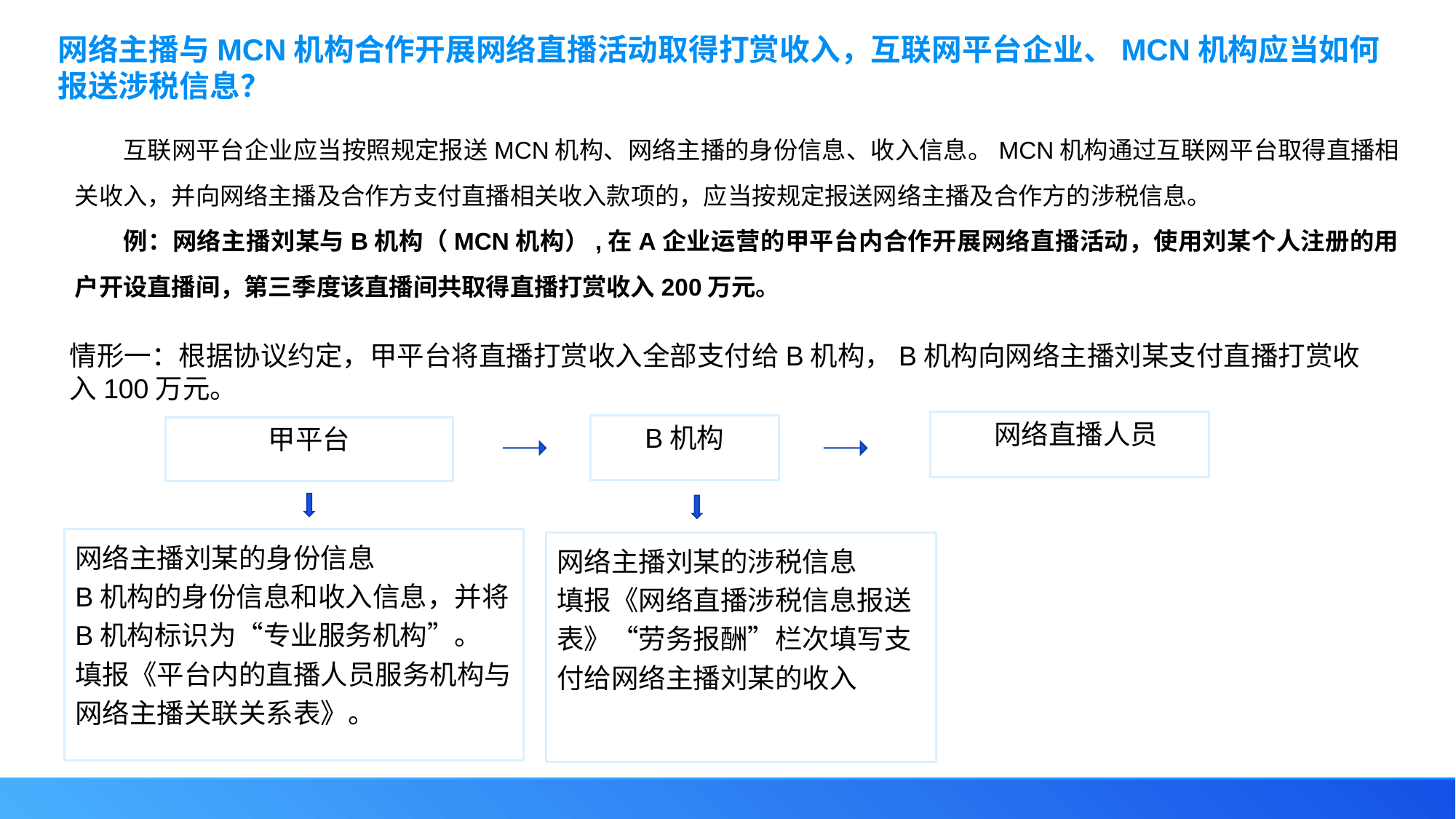

网络主播与MCN机构合作开展网络直播活动取得打赏收入，互联网平台企业、MCN机构应当如何报送涉税信息？
互联网平台企业应当按照规定报送MCN机构、网络主播的身份信息、收入信息。MCN机构通过互联网平台取得直播相关收入，并向网络主播及合作方支付直播相关收入款项的，应当按规定报送网络主播及合作方的涉税信息。
例：网络主播刘某与B机构（MCN机构）,在A企业运营的甲平台内合作开展网络直播活动，使用刘某个人注册的用户开设直播间，第三季度该直播间共取得直播打赏收入200万元。
情形一：根据协议约定，甲平台将直播打赏收入全部支付给B机构，B机构向网络主播刘某支付直播打赏收入100万元。
 网络直播人员
B机构
甲平台

网络主播刘某的身份信息
B机构的身份信息和收入信息，并将B机构标识为“专业服务机构”。
填报《平台内的直播人员服务机构与网络主播关联关系表》。
网络主播刘某的涉税信息
填报《网络直播涉税信息报送表》“劳务报酬”栏次填写支付给网络主播刘某的收入